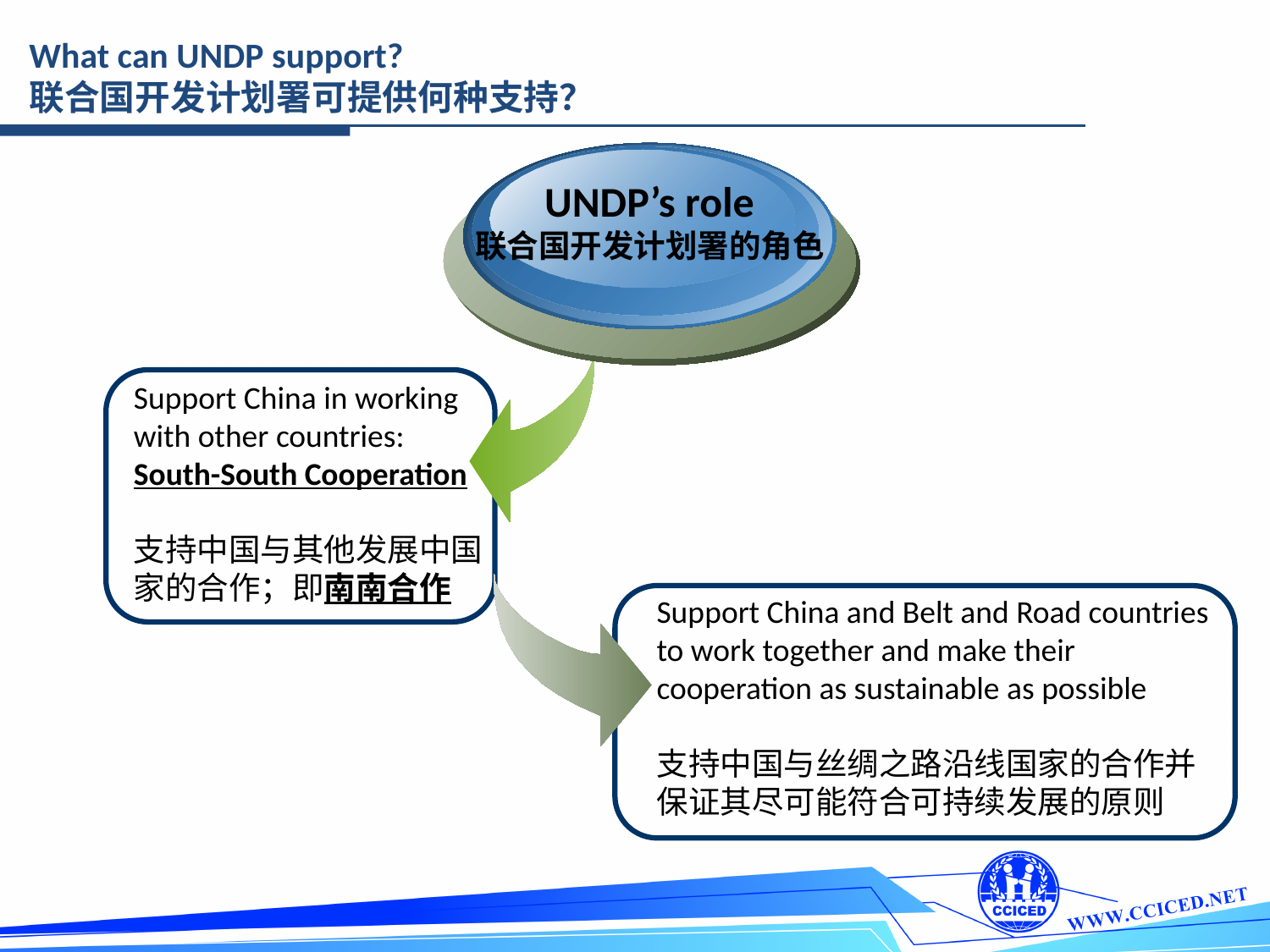

What can UNDP support?
联合国开发计划署可提供何种支持？

UNDP’s role
联合国开发计划署的角色

Support China in working with other countries: South-South Cooperation

支持中国与其他发展中国家的合作；即南南合作

Support China and Belt and Road countries to work together and make their cooperation as sustainable as possible

支持中国与丝绸之路沿线国家的合作并保证其尽可能符合可持续发展的原则